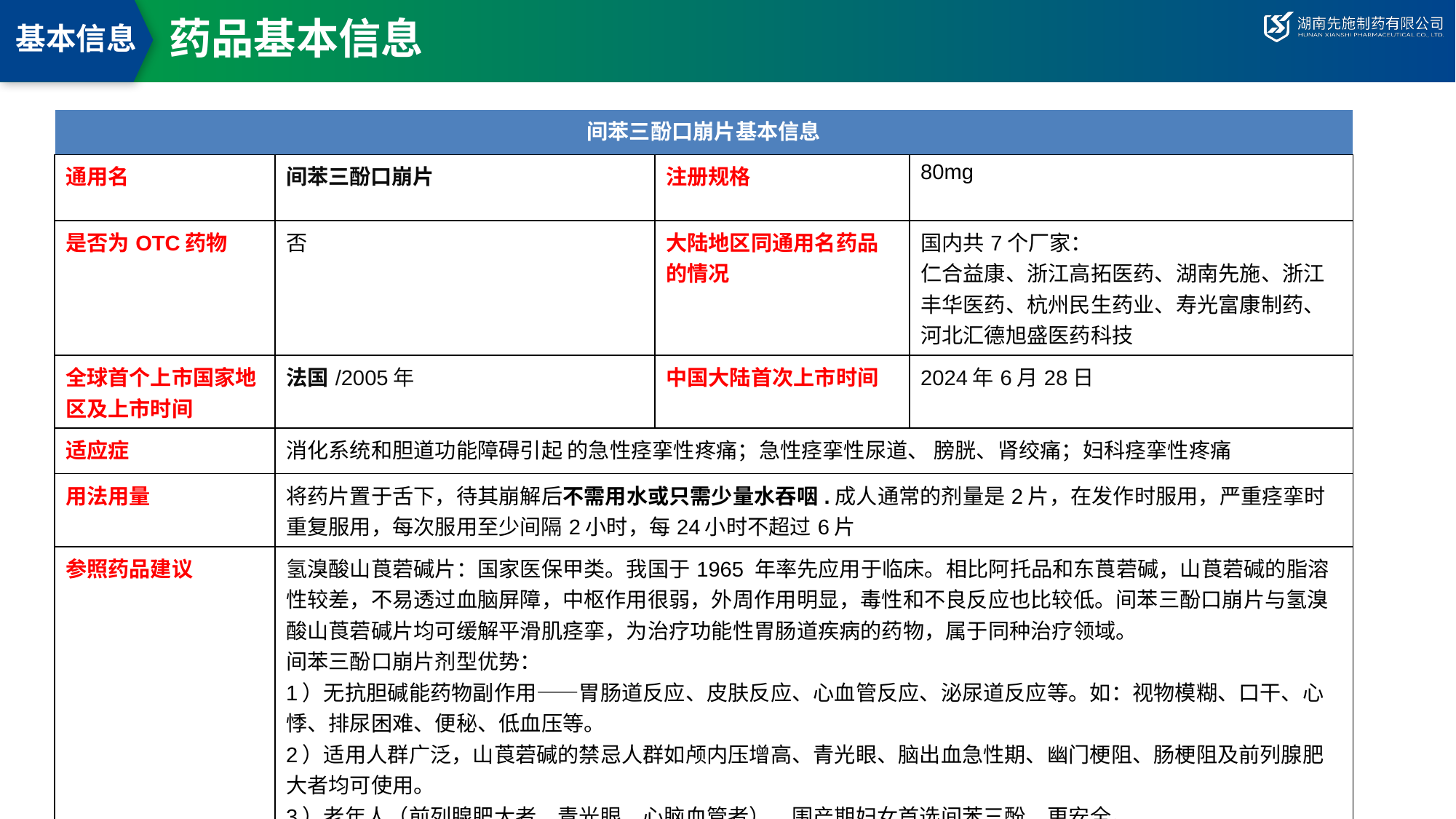

# 药品基本信息
基本信息
| 间苯三酚口崩片基本信息 |  |  |  |
| --- | --- | --- | --- |
| 通用名 | 间苯三酚口崩片 | 注册规格 | 80mg |
| 是否为OTC药物 | 否 | 大陆地区同通用名药品的情况 | 国内共7个厂家： 仁合益康、浙江高拓医药、湖南先施、浙江丰华医药、杭州民生药业、寿光富康制药、河北汇德旭盛医药科技 |
| 全球首个上市国家地区及上市时间 | 法国/2005年 | 中国大陆首次上市时间 | 2024年6月28日 |
| 适应症 | 消化系统和胆道功能障碍引起 的急性痉挛性疼痛；急性痉挛性尿道、 膀胱、肾绞痛；妇科痉挛性疼痛 |  |  |
| 用法用量 | 将药片置于舌下，待其崩解后不需用水或只需少量水吞咽.成人通常的剂量是2片，在发作时服用，严重痉挛时重复服用，每次服用至少间隔2小时，每24小时不超过6片 |  |  |
| 参照药品建议 | 氢溴酸山莨菪碱片：国家医保甲类。我国于1965 年率先应用于临床。相比阿托品和东莨菪碱，山莨菪碱的脂溶性较差，不易透过血脑屏障，中枢作用很弱，外周作用明显，毒性和不良反应也比较低。间苯三酚口崩片与氢溴酸山莨菪碱片均可缓解平滑肌痉挛，为治疗功能性胃肠道疾病的药物，属于同种治疗领域。 间苯三酚口崩片剂型优势： 1）无抗胆碱能药物副作用——胃肠道反应、皮肤反应、心血管反应、泌尿道反应等。如：视物模糊、口干、心悸、排尿困难、便秘、低血压等。 2）适用人群广泛，山莨菪碱的禁忌人群如颅内压增高、青光眼、脑出血急性期、幽门梗阻、肠梗阻及前列腺肥大者均可使用。 3）老年人（前列腺肥大者、青光眼、心脑血管者）、围产期妇女首选间苯三酚，更安全。 |  |  |